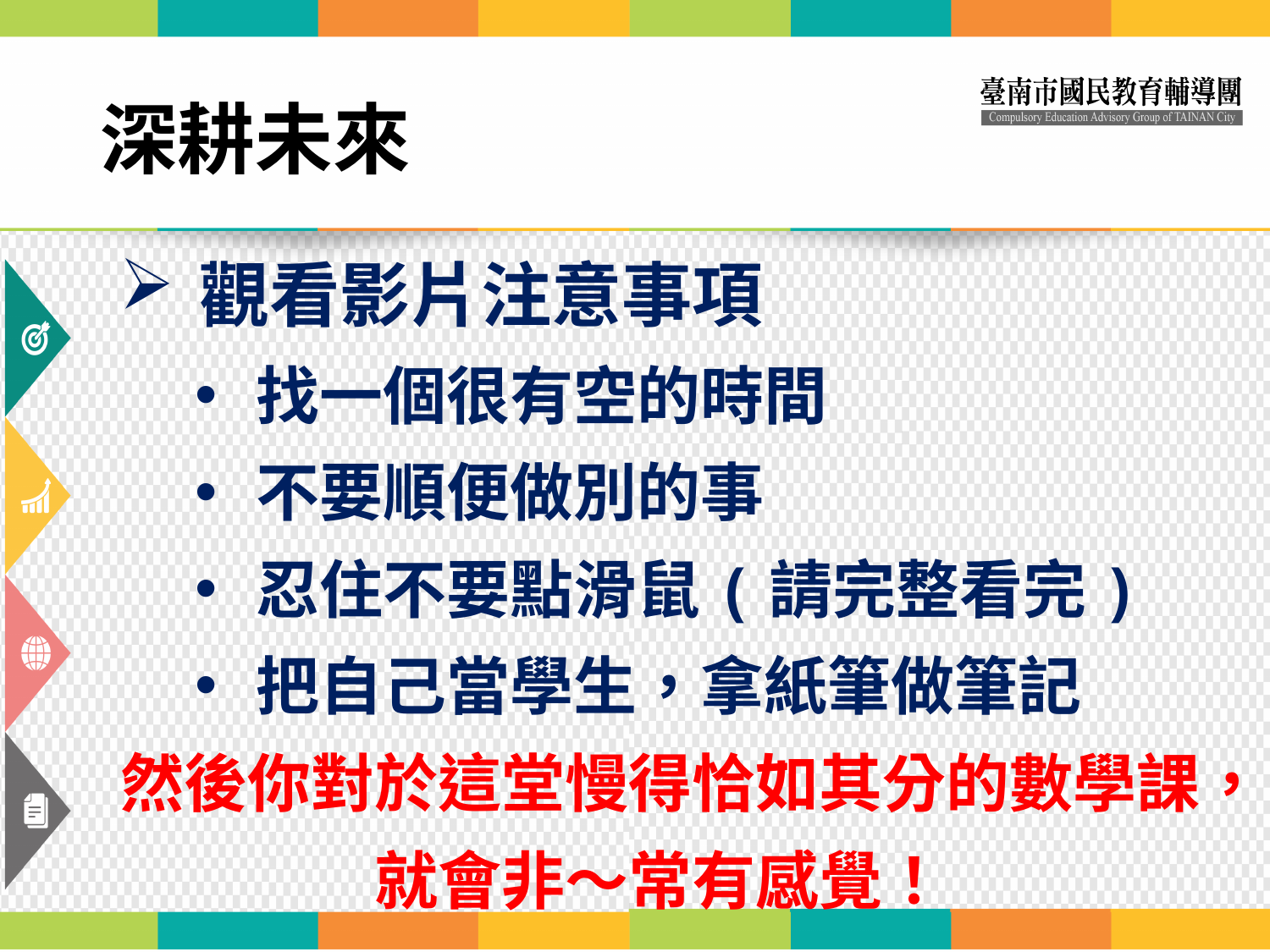

# 深耕未來
觀看影片注意事項
找一個很有空的時間
不要順便做別的事
忍住不要點滑鼠(請完整看完)
把自己當學生，拿紙筆做筆記
然後你對於這堂慢得恰如其分的數學課，就會非～常有感覺！